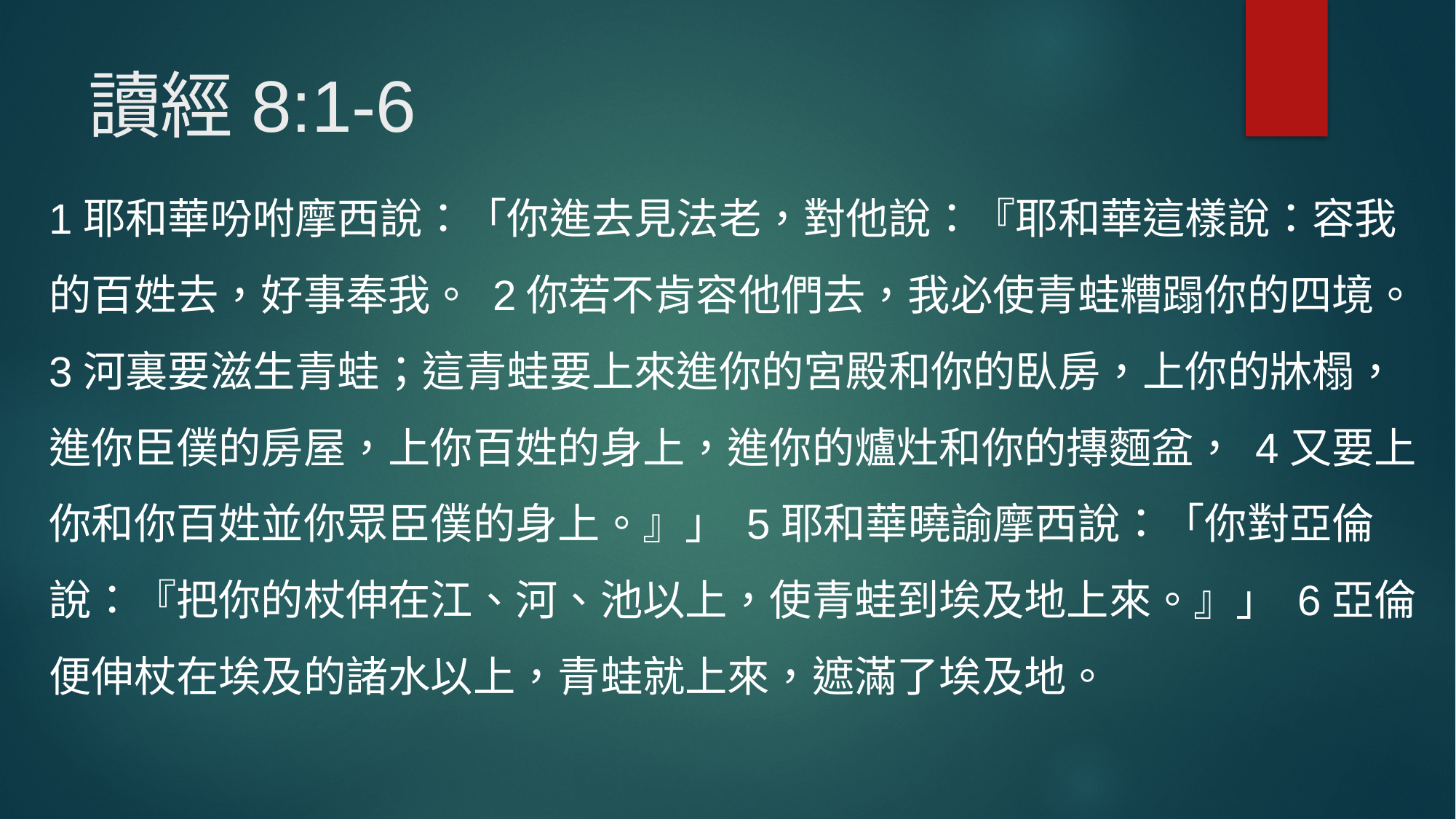

# 讀經8:1-6
1耶和華吩咐摩西說：「你進去見法老，對他說：『耶和華這樣說：容我的百姓去，好事奉我。 2你若不肯容他們去，我必使青蛙糟蹋你的四境。 3河裏要滋生青蛙；這青蛙要上來進你的宮殿和你的臥房，上你的牀榻，進你臣僕的房屋，上你百姓的身上，進你的爐灶和你的摶麵盆， 4又要上你和你百姓並你眾臣僕的身上。』」 5耶和華曉諭摩西說：「你對亞倫說：『把你的杖伸在江、河、池以上，使青蛙到埃及地上來。』」 6亞倫便伸杖在埃及的諸水以上，青蛙就上來，遮滿了埃及地。